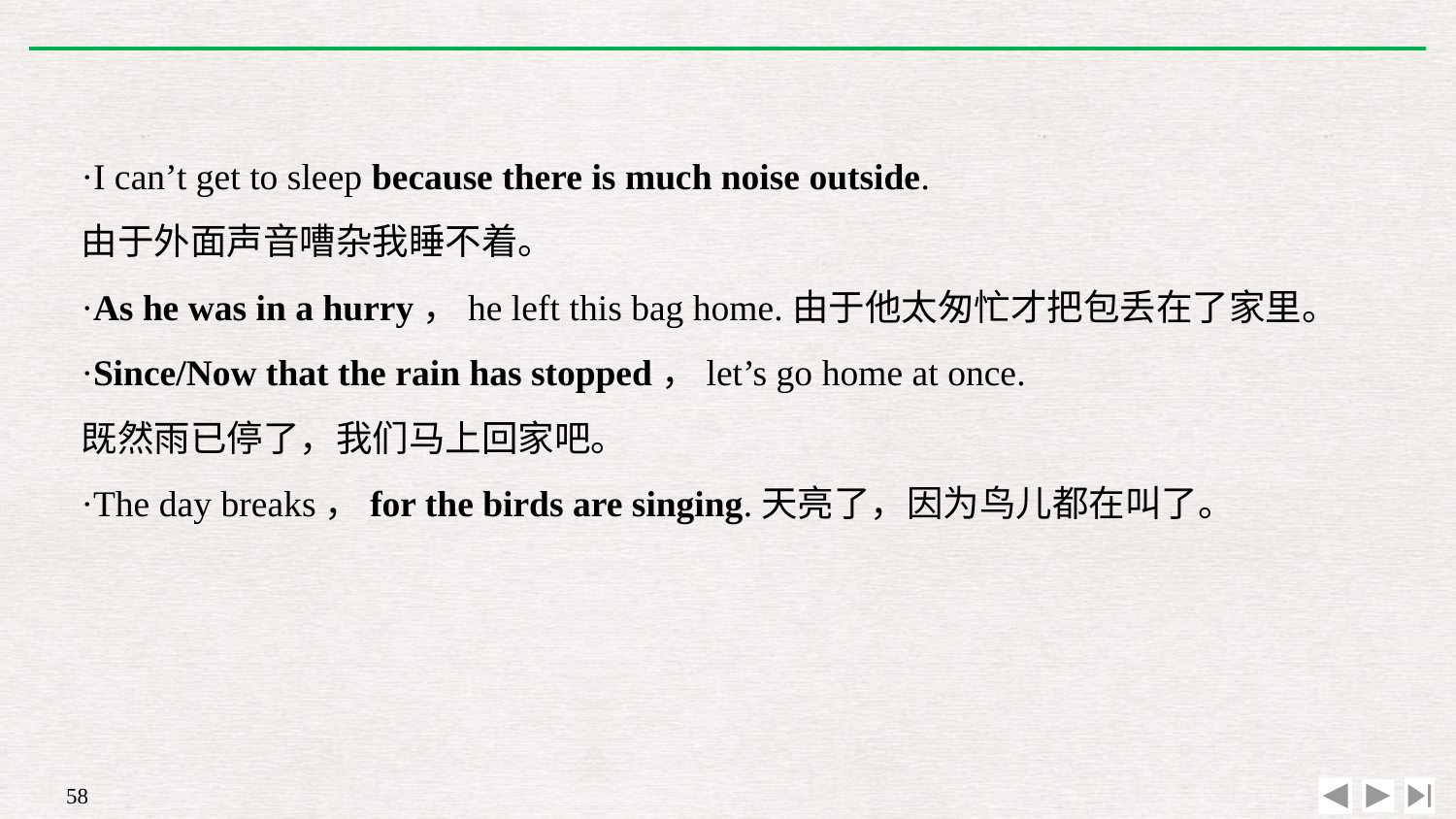

·I can’t get to sleep because there is much noise outside.
由于外面声音嘈杂我睡不着。
·As he was in a hurry，he left this bag home.由于他太匆忙才把包丢在了家里。
·Since/Now that the rain has stopped，let’s go home at once.
既然雨已停了，我们马上回家吧。
·The day breaks，for the birds are singing.天亮了，因为鸟儿都在叫了。